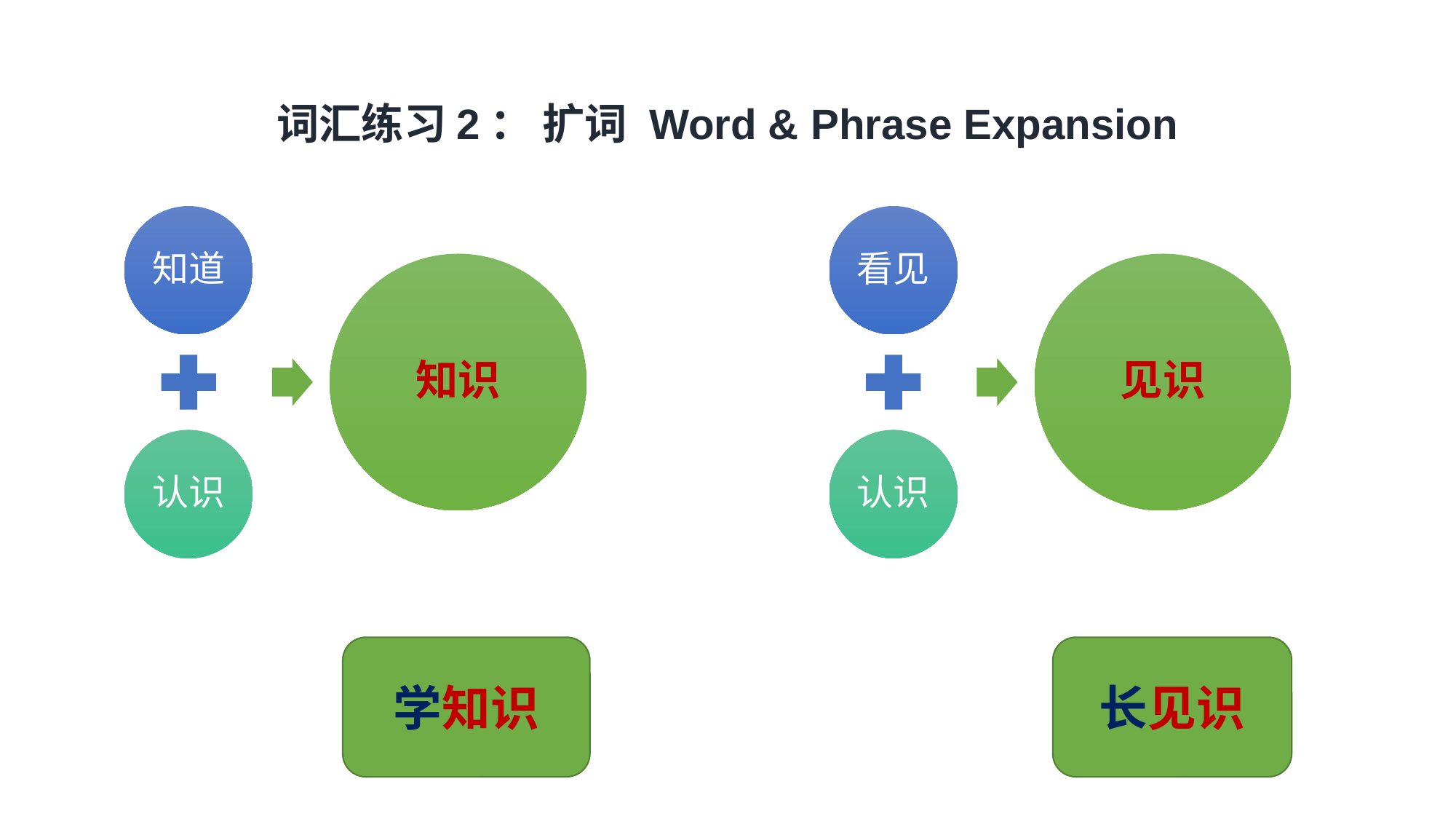

# 词汇练习2： 扩词 Word & Phrase Expansion
知道

认识

知识
看见

认识

见识

长见识
学知识